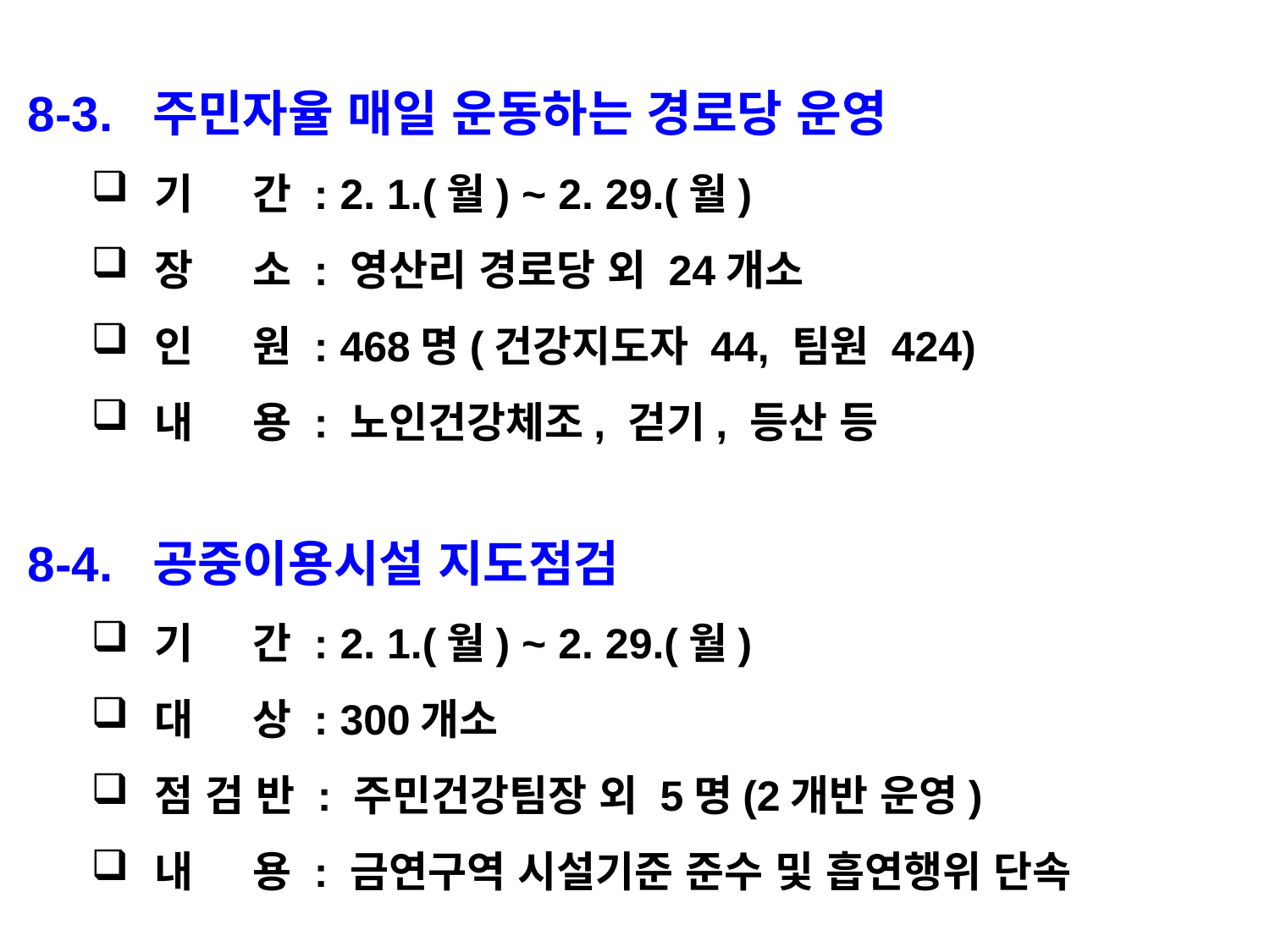

8-3.  주민자율 매일 운동하는 경로당 운영
기     간 : 2. 1.(월) ~ 2. 29.(월)
장     소 : 영산리 경로당 외 24개소
인     원 : 468명(건강지도자 44, 팀원 424)
내     용 : 노인건강체조, 걷기, 등산 등
8-4.  공중이용시설 지도점검
기     간 : 2. 1.(월) ~ 2. 29.(월)
대     상 : 300개소
점 검 반 : 주민건강팀장 외 5명(2개반 운영)
내     용 : 금연구역 시설기준 준수 및 흡연행위 단속